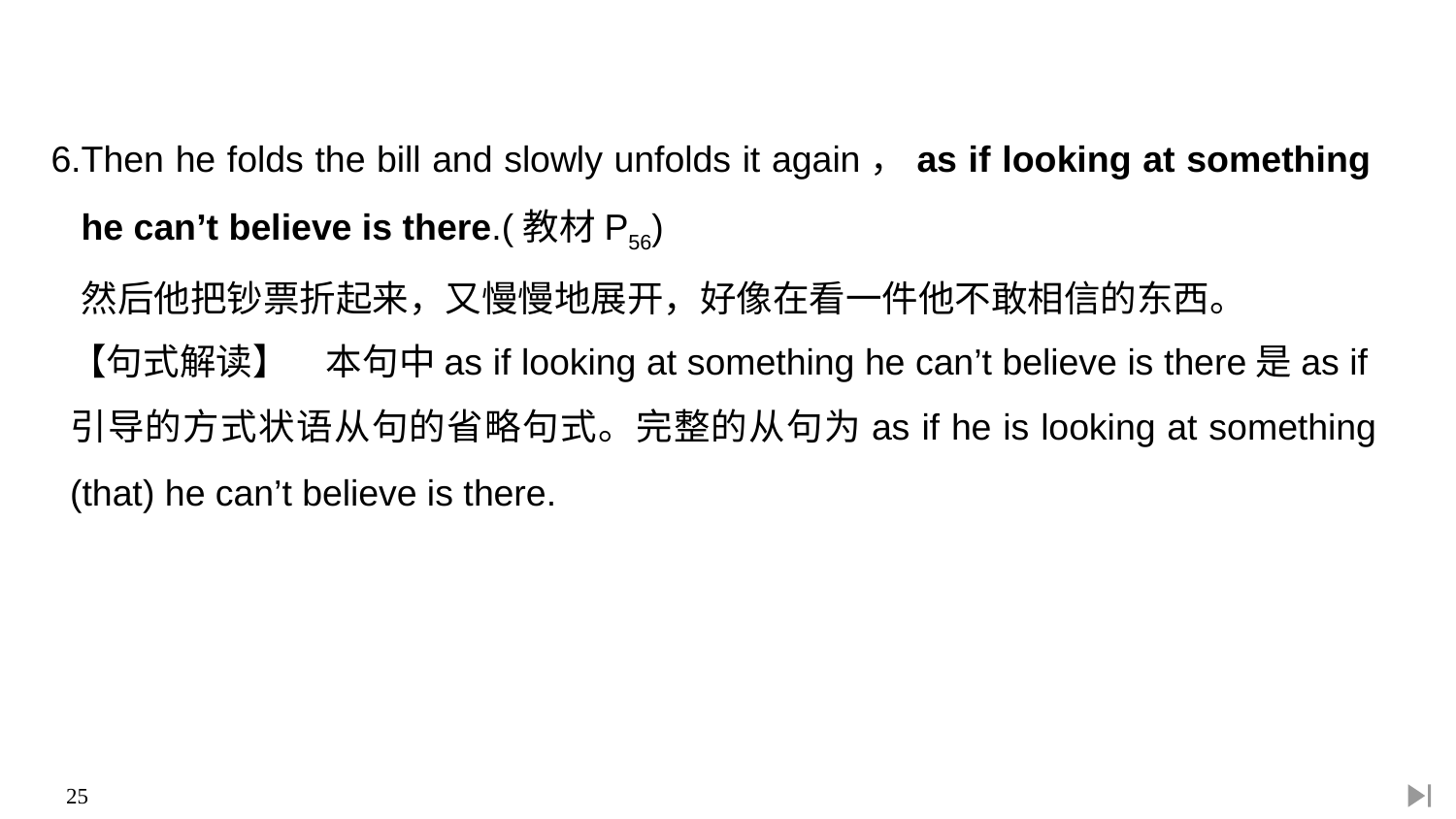

6.Then he folds the bill and slowly unfolds it again，as if looking at something he can’t believe is there.(教材P56)
	然后他把钞票折起来，又慢慢地展开，好像在看一件他不敢相信的东西。
【句式解读】　本句中as if looking at something he can’t believe is there是as if引导的方式状语从句的省略句式。完整的从句为as if he is looking at something (that) he can’t believe is there.